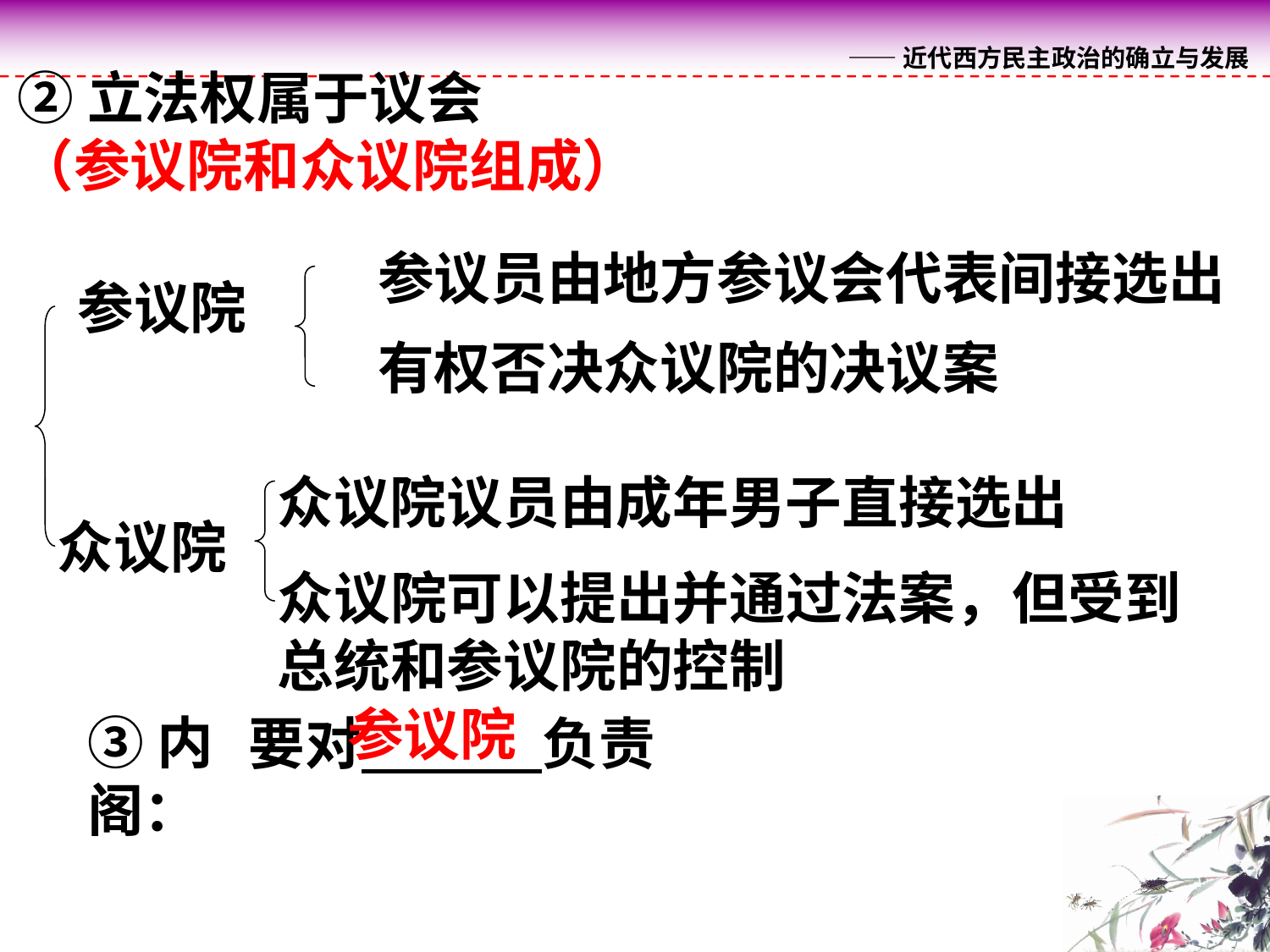

②立法权属于议会
（参议院和众议院组成）
参议员由地方参议会代表间接选出
参议院

有权否决众议院的决议案
众议院议员由成年男子直接选出

众议院
众议院可以提出并通过法案，但受到总统和参议院的控制
参议院
③内阁：
要对              负责